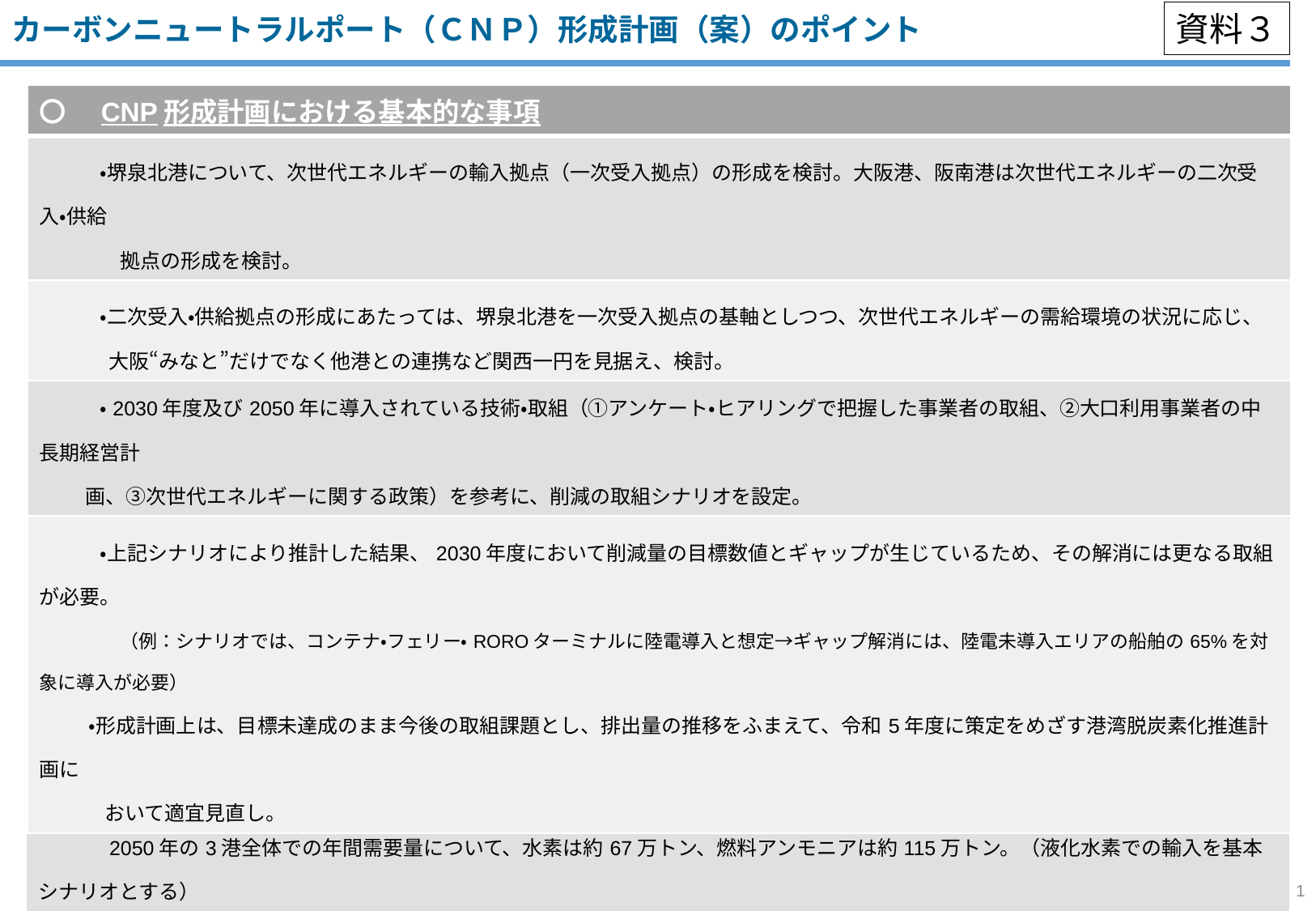

資料３
カーボンニュートラルポート（ＣＮＰ）形成計画（案）のポイント
| 〇　CNP形成計画における基本的な事項 |
| --- |
| ・堺泉北港について、次世代エネルギーの輸入拠点（一次受入拠点）の形成を検討。大阪港、阪南港は次世代エネルギーの二次受入・供給 　　　　拠点の形成を検討。 |
| ・二次受入・供給拠点の形成にあたっては、堺泉北港を一次受入拠点の基軸としつつ、次世代エネルギーの需給環境の状況に応じ、 　　　 大阪“みなと”だけでなく他港との連携など関西一円を見据え、検討。 |
| 〇　温室効果ガス削減目標及び削減計画 |
| --- |
| ・2030年度及び2050年に導入されている技術・取組（①アンケート・ヒアリングで把握した事業者の取組、②大口利用事業者の中長期経営計 画、③次世代エネルギーに関する政策）を参考に、削減の取組シナリオを設定。 |
| ・上記シナリオにより推計した結果、2030年度において削減量の目標数値とギャップが生じているため、その解消には更なる取組が必要。 　　　　（例：シナリオでは、コンテナ・フェリー・ROROターミナルに陸電導入と想定→ギャップ解消には、陸電未導入エリアの船舶の65%を対象に導入が必要） 　　 ・形成計画上は、目標未達成のまま今後の取組課題とし、排出量の推移をふまえて、令和5年度に策定をめざす港湾脱炭素化推進計画に 　　　 おいて適宜見直し。 |
| 〇　水素・燃料アンモニア等供給目標及び供給計画 |
| --- |
| ・水素・燃料アンモニアの需要量について、3港湾（大阪港・堺泉北港・阪南港）エリア内を範囲として、推計。 　　　 2030年度時点は各事業者による将来計画に基づき、推計。 　　　 2050年時点については、化石燃料が全量水素・燃料アンモニア等に置き換わると仮定し、推計。 　　　 2050年の3港全体での年間需要量について、水素は約67万トン、燃料アンモニアは約115万トン。（液化水素での輸入を基本シナリオとする） |
| ・算出した需要量から、2030年度及び2050年に必要な貯蔵施設の規模を推計。 　　　　2050年時点で水素タンク22基（50,000m³/1基）、燃料アンモニアタンク2基（5万トン/１基）が必要。 |
1